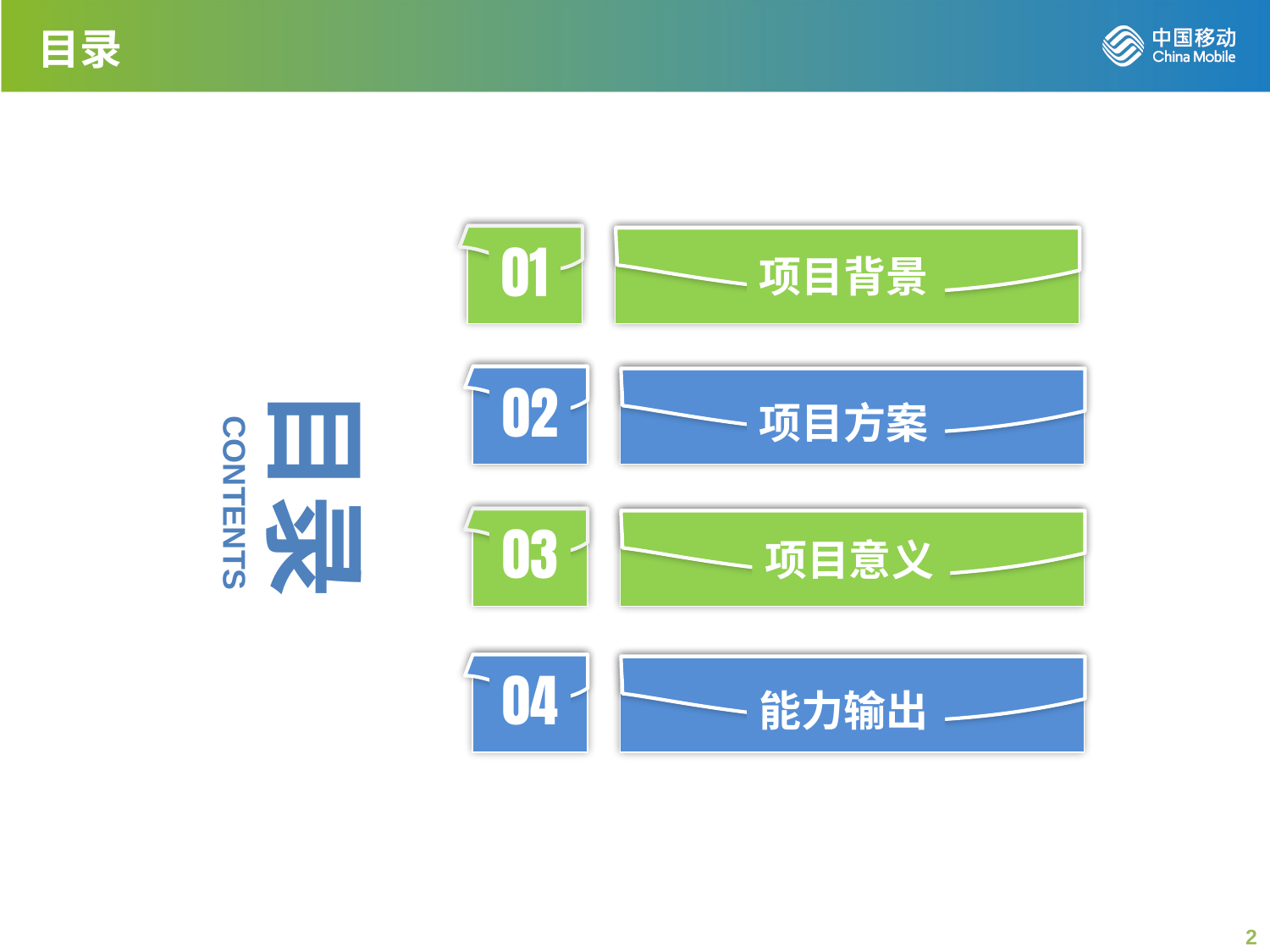

目录

01

项目背景
目录

02

项目方案
CONTENTS

03

项目意义

04

能力输出